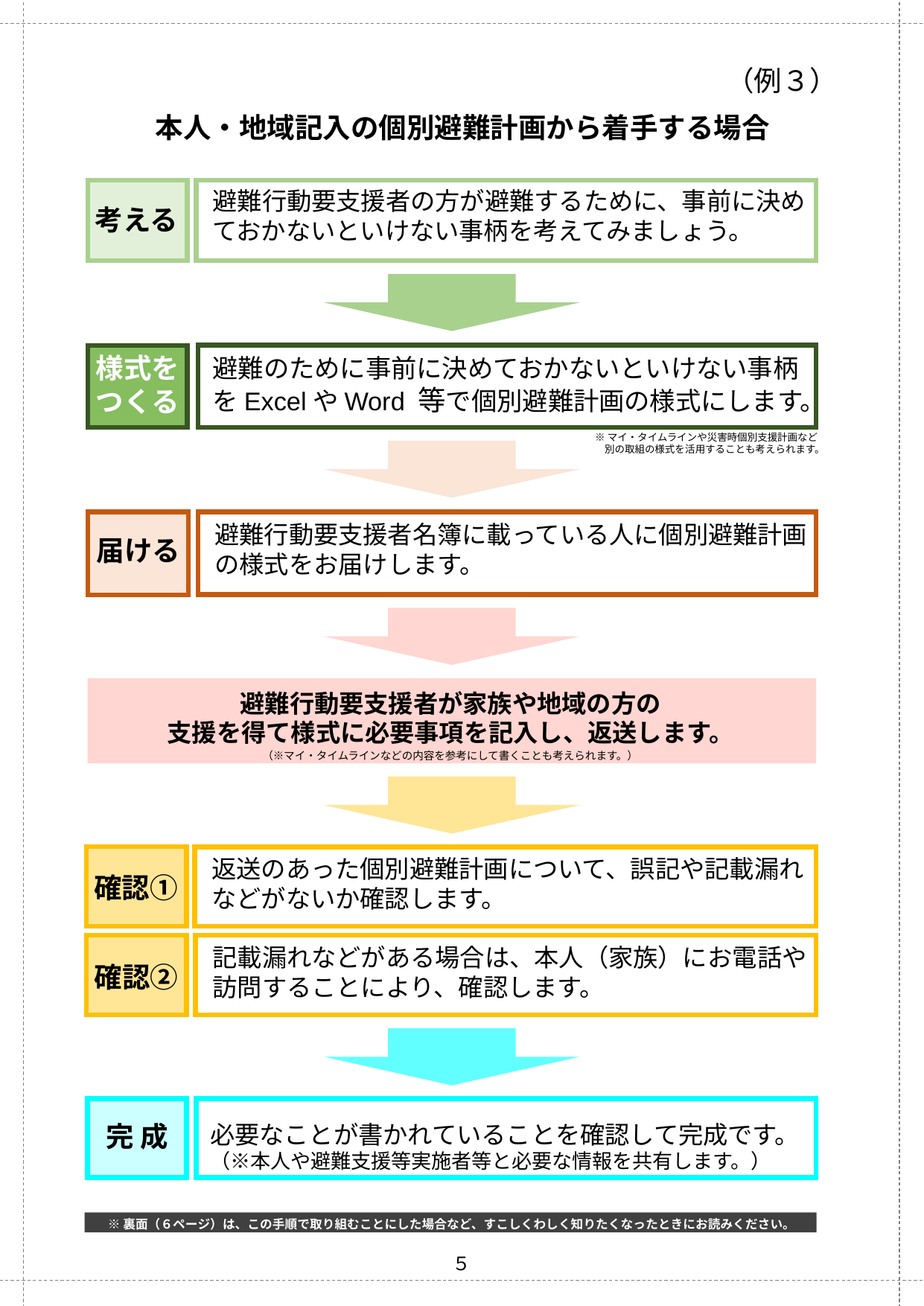

（例３）
本人・地域記入の個別避難計画から着手する場合

考える

避難行動要支援者の方が避難するために、事前に決めておかないといけない事柄を考えてみましょう。

様式を
つくる

避難のために事前に決めておかないといけない事柄をExcelやWord 等で個別避難計画の様式にします。
※マイ・タイムラインや災害時個別支援計画など
　　別の取組の様式を活用することも考えられます。

届ける
避難行動要支援者名簿に載っている人に個別避難計画の様式をお届けします。

避難行動要支援者が家族や地域の方の
支援を得て様式に必要事項を記入し、返送します。
（※マイ・タイムラインなどの内容を参考にして書くことも考えられます。）

確認①

返送のあった個別避難計画について、誤記や記載漏れなどがないか確認します。

確認②
記載漏れなどがある場合は、本人（家族）にお電話や訪問することにより、確認します。

必要なことが書かれていることを確認して完成です。
（※本人や避難支援等実施者等と必要な情報を共有します。）
完 成

※裏面（６ページ）は、この手順で取り組むことにした場合など、すこしくわしく知りたくなったときにお読みください。
５